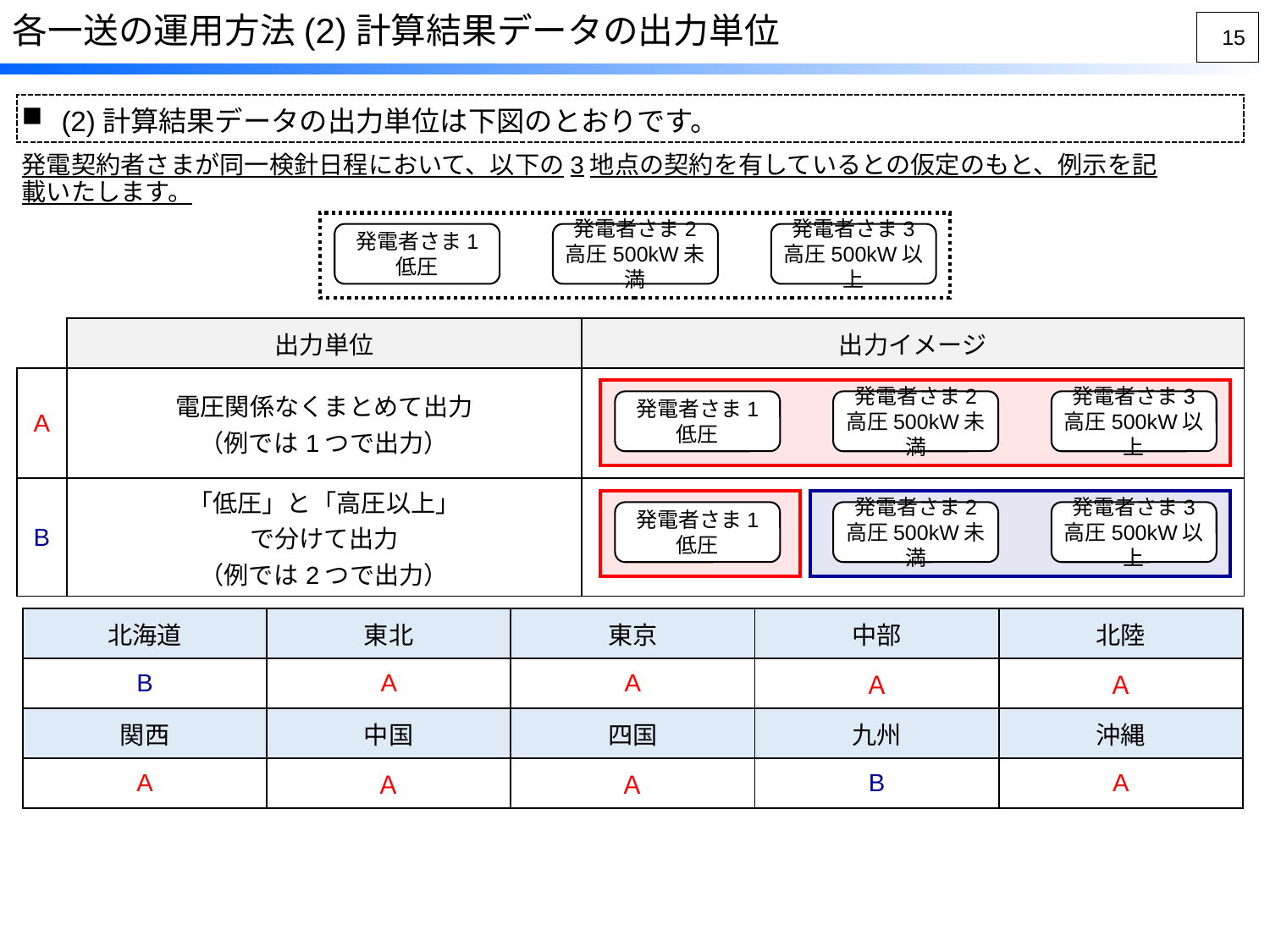

各一送の運用方法(2)計算結果データの出力単位
15

(2)計算結果データの出力単位は下図のとおりです。
発電契約者さまが同一検針日程において、以下の3地点の契約を有しているとの仮定のもと、例示を記載いたします。

発電者さま1
低圧
発電者さま2
高圧500kW未満
発電者さま3
高圧500kW以上
|  | 出力単位 | 出力イメージ |
| --- | --- | --- |
| A | 電圧関係なくまとめて出力 （例では1つで出力） |  |
| B | 「低圧」と「高圧以上」 で分けて出力 （例では2つで出力） |  |

発電者さま1
低圧
発電者さま2
高圧500kW未満
発電者さま3
高圧500kW以上

発電者さま1
低圧
発電者さま2
高圧500kW未満
発電者さま3
高圧500kW以上
| 北海道 | 東北 | 東京 | 中部 | 北陸 |
| --- | --- | --- | --- | --- |
| B | A | A | Ａ | Ａ |
| 関西 | 中国 | 四国 | 九州 | 沖縄 |
| A | Ａ | Ａ | B | A |